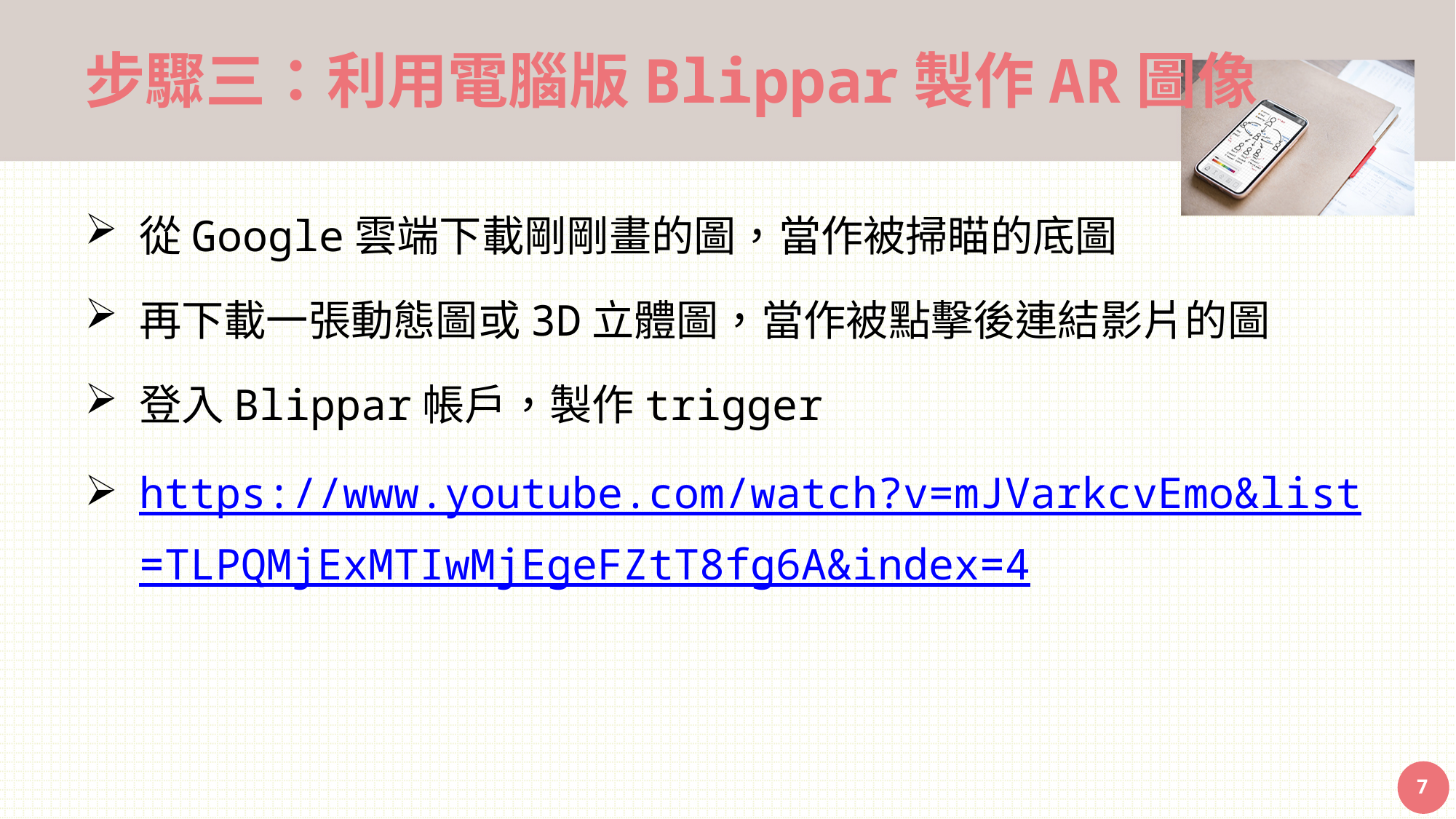

# 步驟三：利用電腦版Blippar製作AR圖像
從Google雲端下載剛剛畫的圖，當作被掃瞄的底圖
再下載一張動態圖或3D立體圖，當作被點擊後連結影片的圖
登入Blippar帳戶，製作trigger
https://www.youtube.com/watch?v=mJVarkcvEmo&list=TLPQMjExMTIwMjEgeFZtT8fg6A&index=4

7